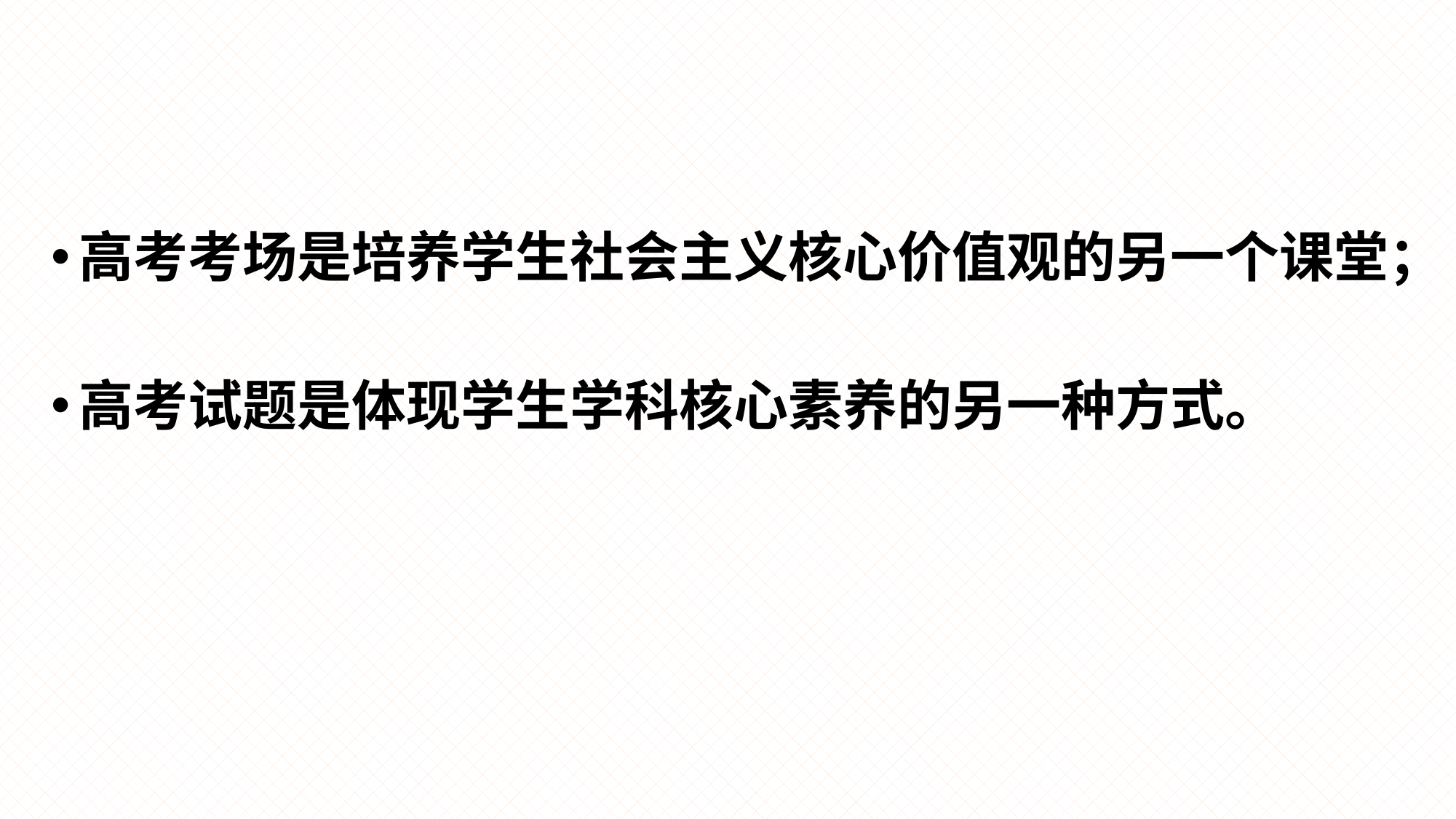

高考考场是培养学生社会主义核心价值观的另一个课堂；

高考试题是体现学生学科核心素养的另一种方式。
1